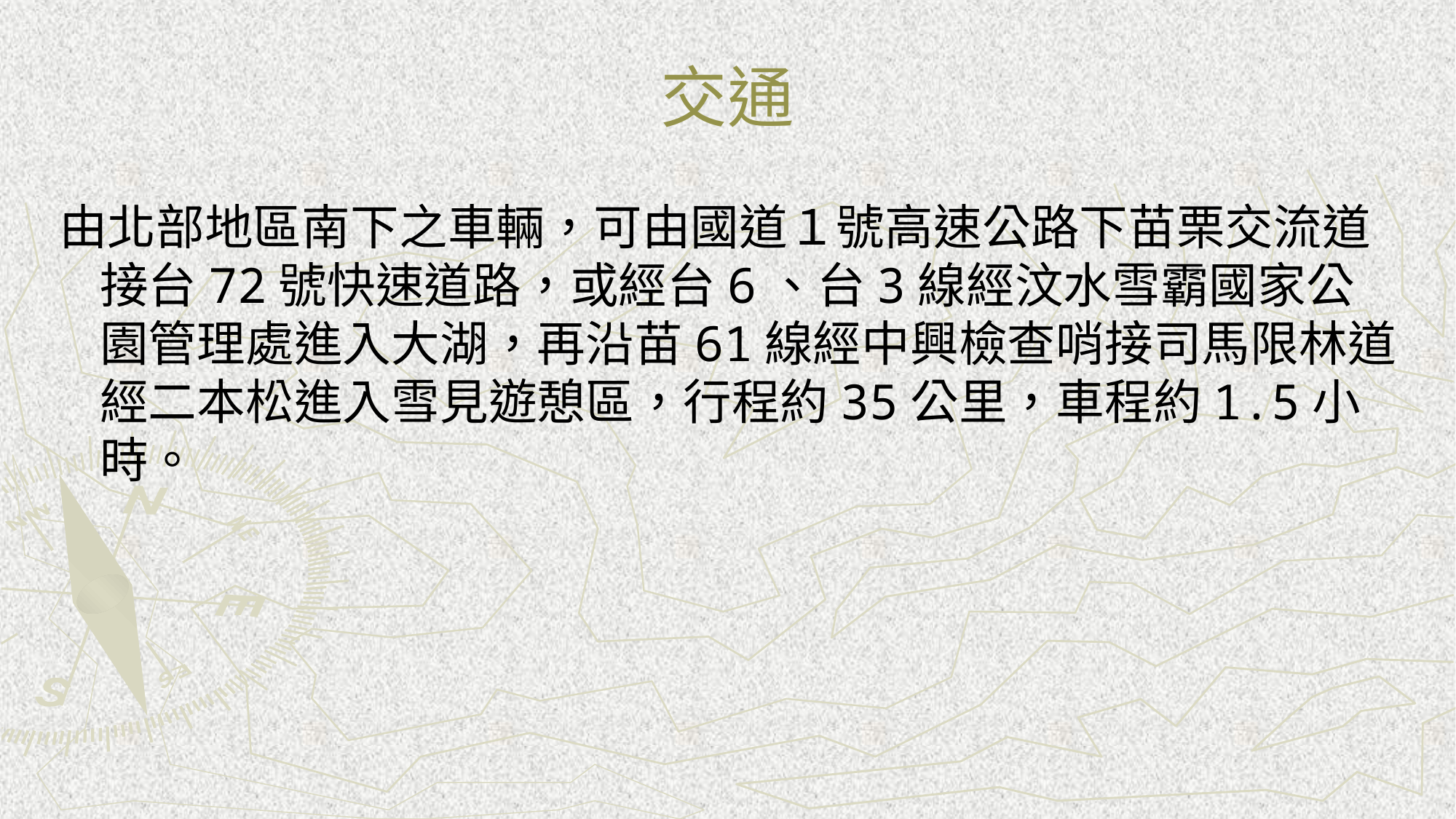

# 交通
由北部地區南下之車輛，可由國道１號高速公路下苗栗交流道接台72號快速道路，或經台6、台3線經汶水雪霸國家公園管理處進入大湖，再沿苗61線經中興檢查哨接司馬限林道經二本松進入雪見遊憩區，行程約35公里，車程約1.5小時。